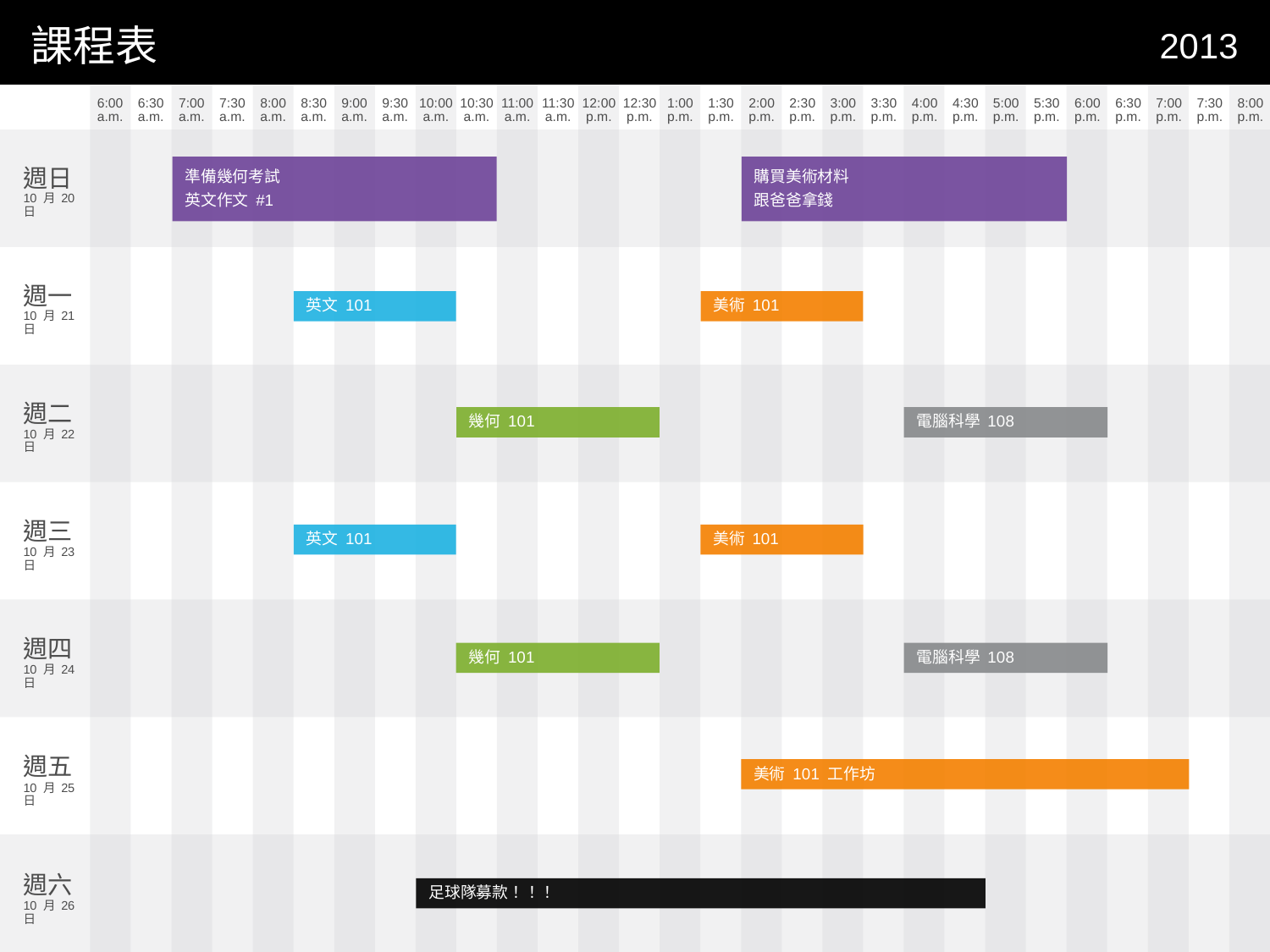

# 課程表
2013
準備幾何考試
英文作文 #1
購買美術材料
跟爸爸拿錢
10 月 20 日
英文 101
美術 101
10 月 21 日
幾何 101
電腦科學 108
10 月 22 日
英文 101
美術 101
10 月 23 日
幾何 101
電腦科學 108
10 月 24 日
美術 101 工作坊
10 月 25 日
足球隊募款！！！
10 月 26 日